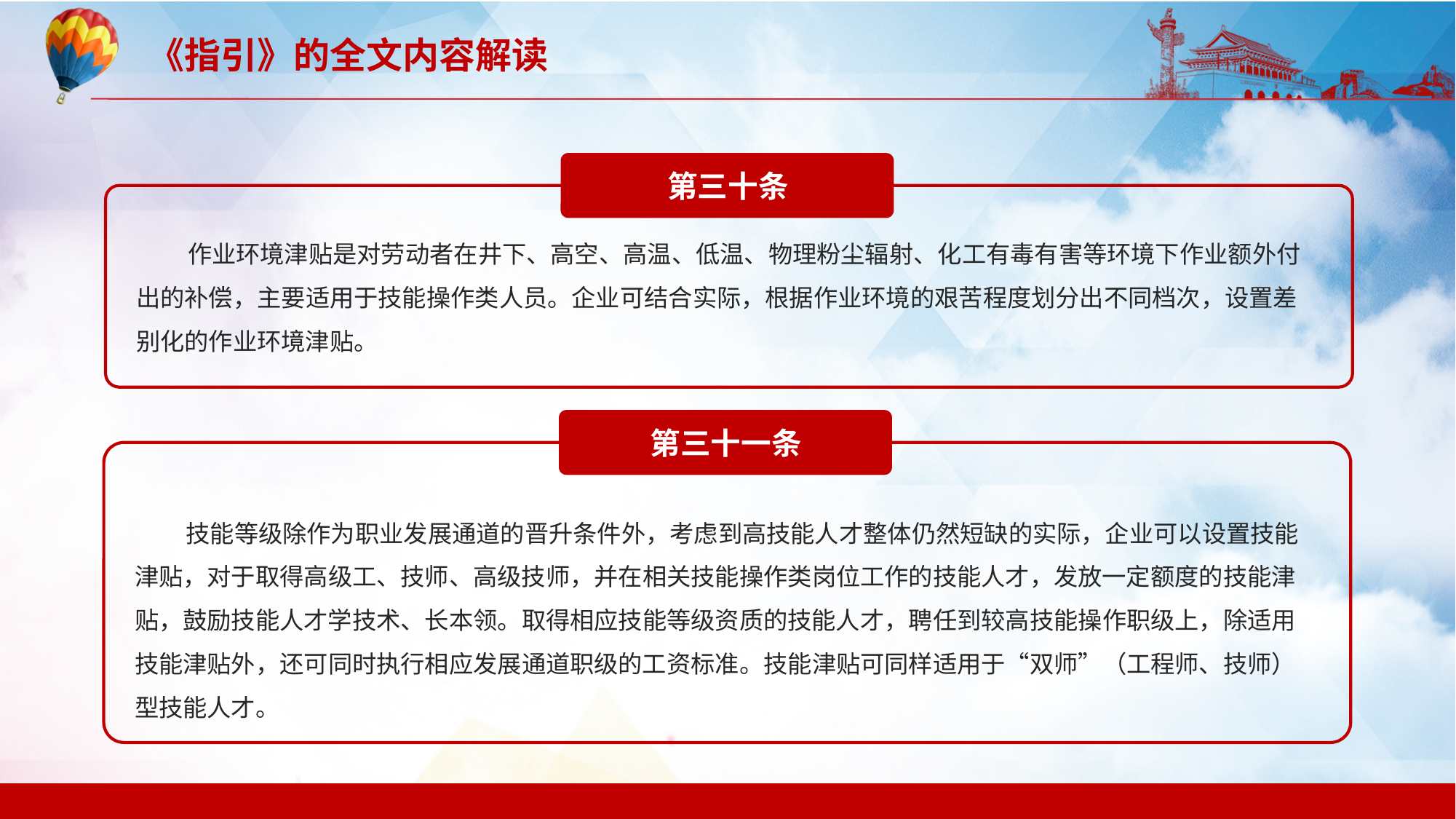

第三十条

作业环境津贴是对劳动者在井下、高空、高温、低温、物理粉尘辐射、化工有毒有害等环境下作业额外付出的补偿，主要适用于技能操作类人员。企业可结合实际，根据作业环境的艰苦程度划分出不同档次，设置差别化的作业环境津贴。

第三十一条

技能等级除作为职业发展通道的晋升条件外，考虑到高技能人才整体仍然短缺的实际，企业可以设置技能津贴，对于取得高级工、技师、高级技师，并在相关技能操作类岗位工作的技能人才，发放一定额度的技能津贴，鼓励技能人才学技术、长本领。取得相应技能等级资质的技能人才，聘任到较高技能操作职级上，除适用技能津贴外，还可同时执行相应发展通道职级的工资标准。技能津贴可同样适用于“双师”（工程师、技师）型技能人才。